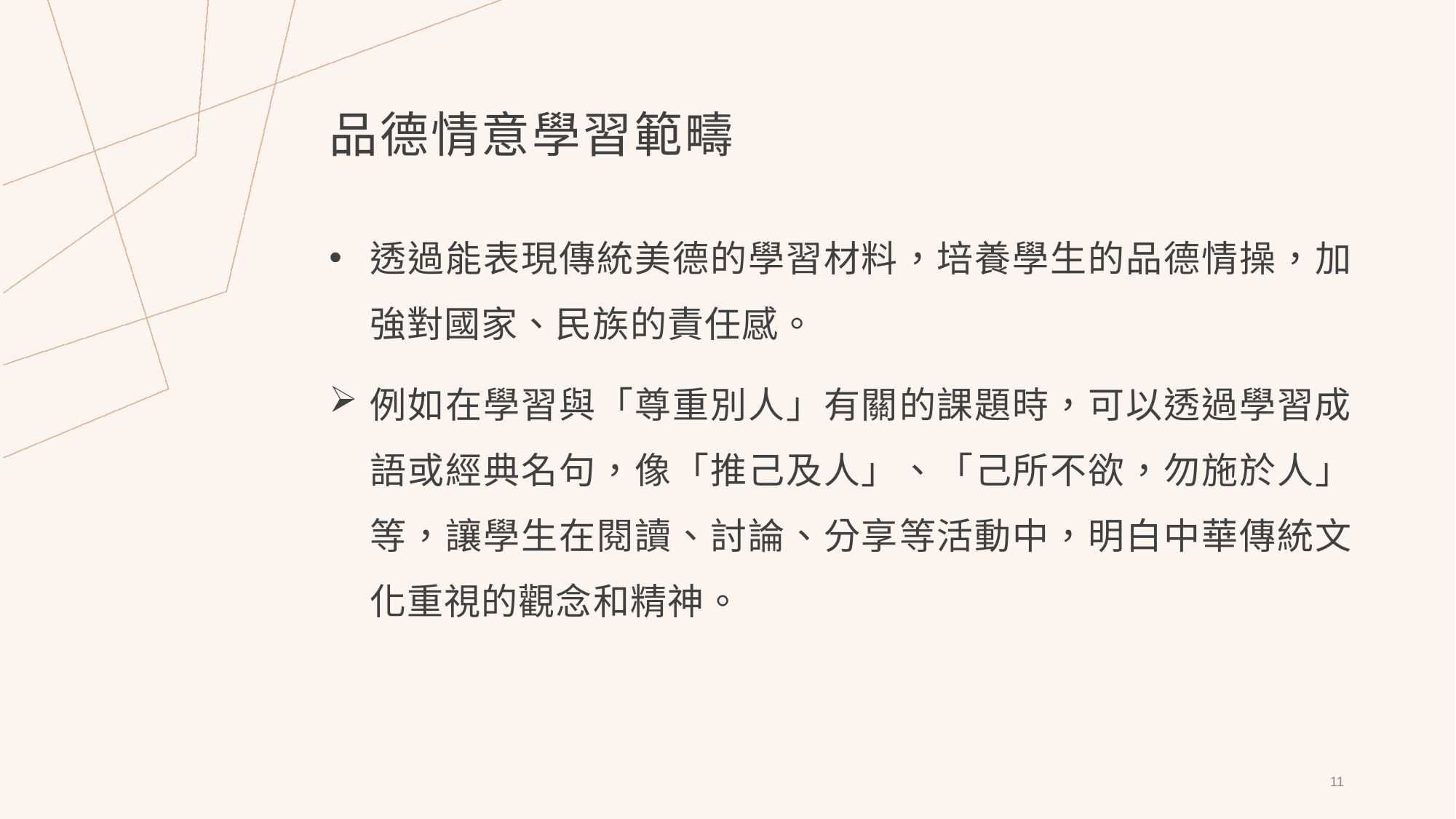

# 品德情意學習範疇
透過能表現傳統美德的學習材料，培養學生的品德情操，加強對國家、⺠族的責任感。
例如在學習與「尊重別人」有關的課題時，可以透過學習成語或經典名句，像「推己及人」、「己所不欲，勿施於人」等，讓學生在閱讀、討論、分享等活動中，明白中華傳統文化重視的觀念和精神。
11